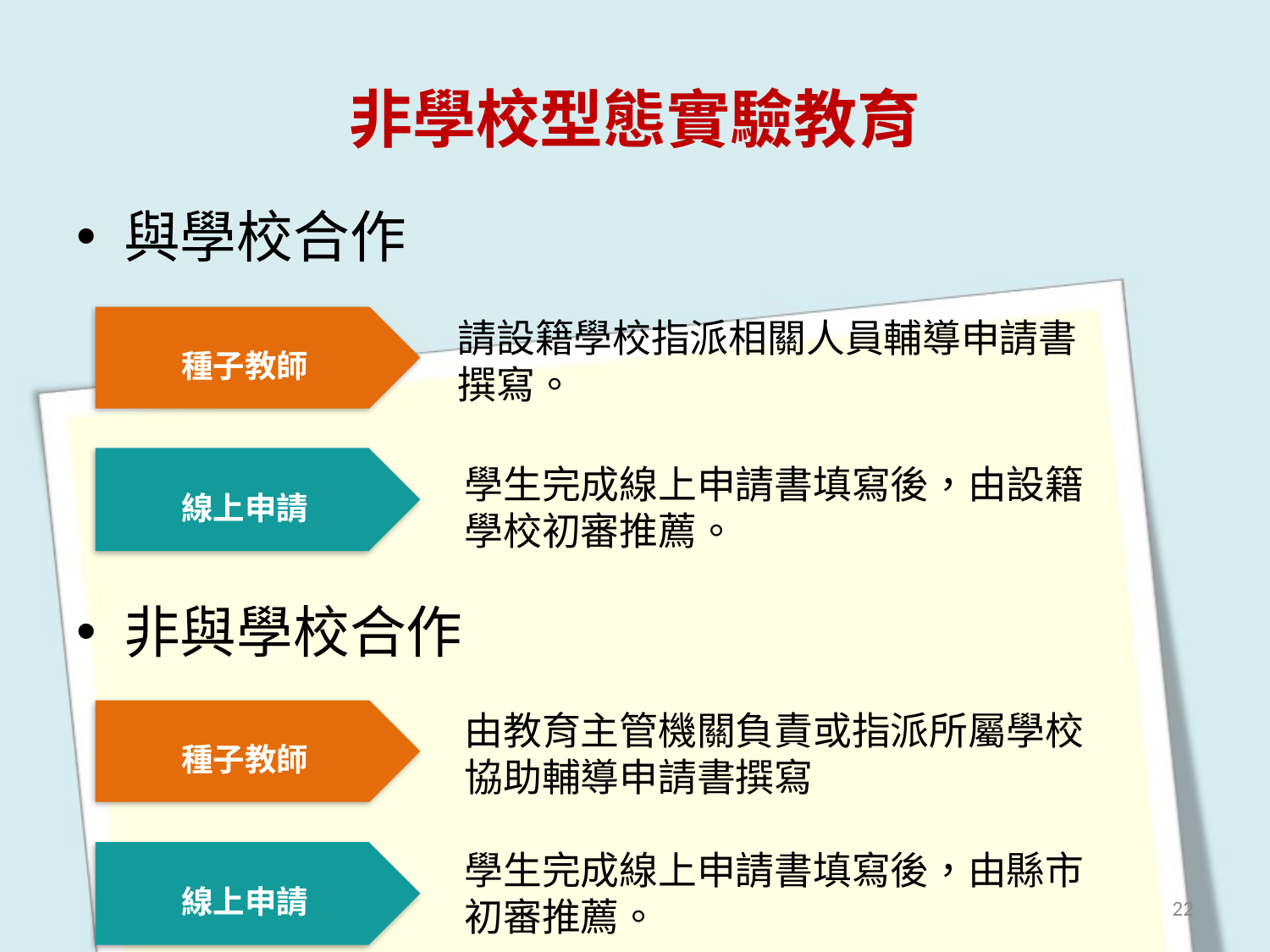

# 非學校型態實驗教育
與學校合作

非與學校合作
種子教師
請設籍學校指派相關人員輔導申請書撰寫。
線上申請
學生完成線上申請書填寫後，由設籍學校初審推薦。
種子教師
由教育主管機關負責或指派所屬學校協助輔導申請書撰寫
學生完成線上申請書填寫後，由縣市初審推薦。
線上申請
22